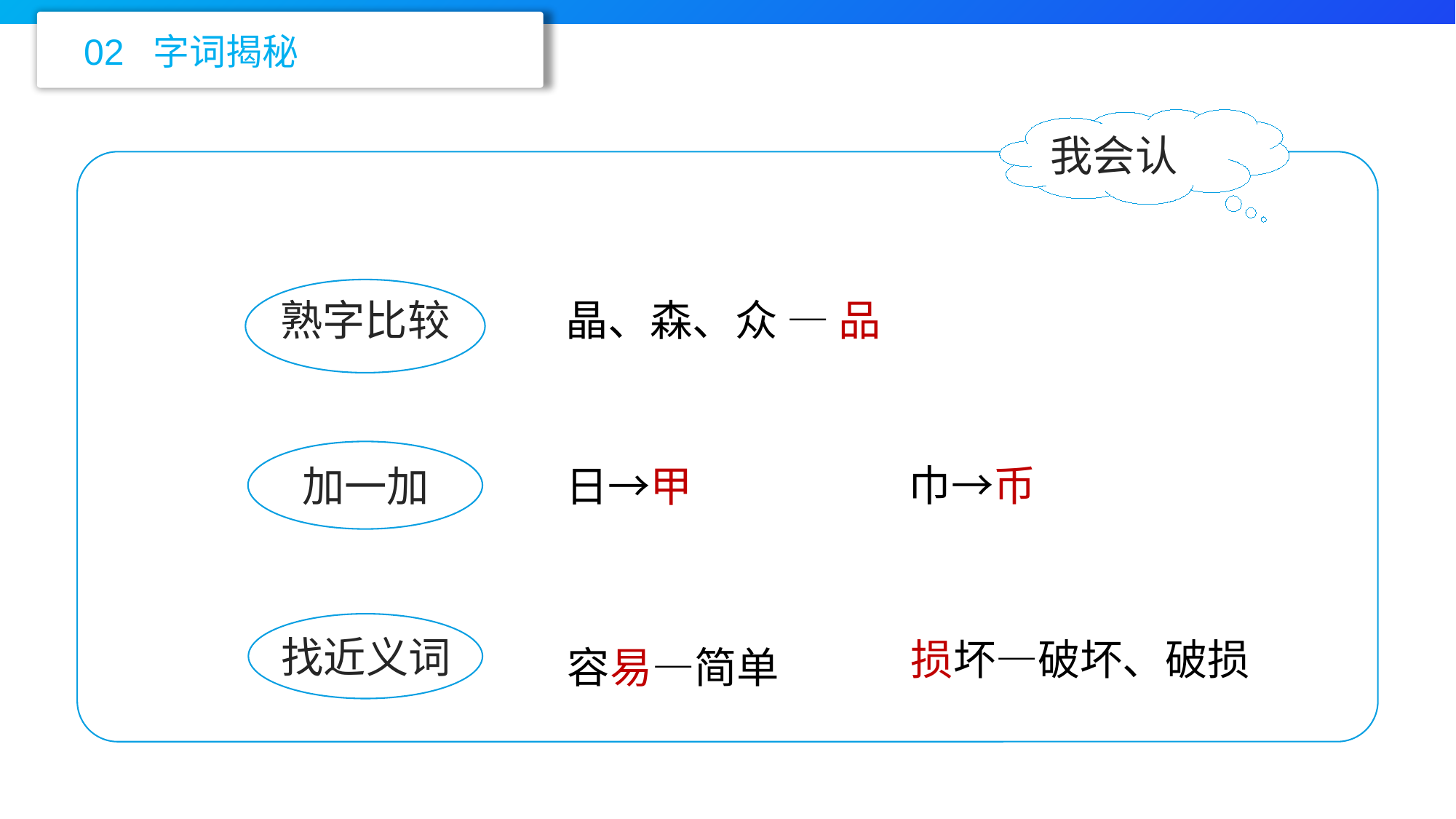

02  字词揭秘
我会认

熟字比较
晶、森、众 — 品

加一加
巾→币
日→甲

找近义词
损坏—破坏、破损
容易—简单